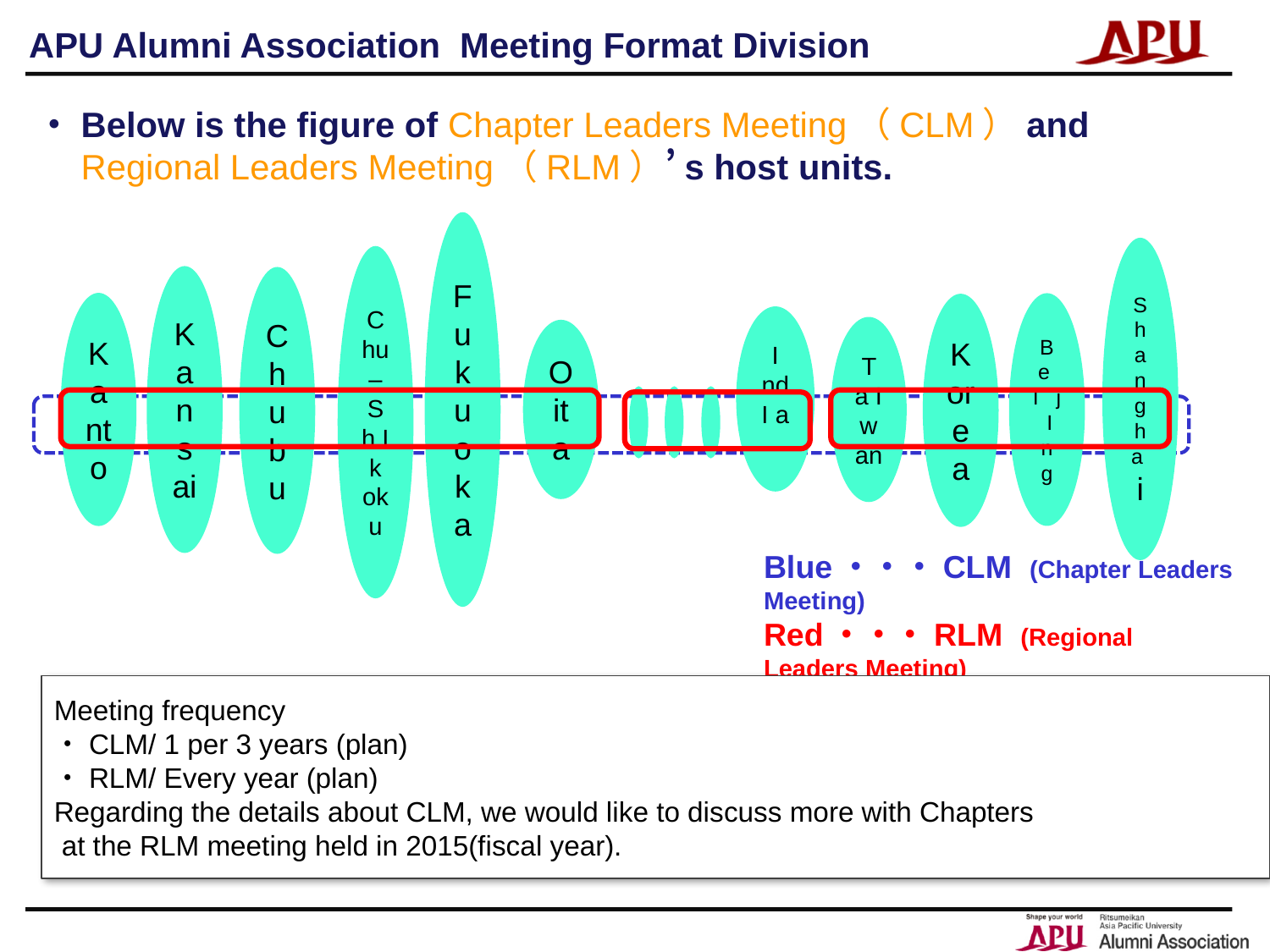

APU Alumni Association  Meeting Format Division

・Below is the figure of Chapter Leaders Meeting（CLM）and
　Regional Leaders Meeting（RLM）’s host units.

Chu –Sh I k oku
Fukuoka
S h a n g h a  i
I nd I a

Kanto
Kansai
Korea
Chubu
T a I wan
B e  I   j  I n g
Oita

Blue・・・CLM  (Chapter Leaders Meeting)
Red・・・RLM  (Regional Leaders Meeting)
Meeting frequency
・CLM/ 1 per 3 years (plan)
・RLM/ Every year (plan)
Regarding the details about CLM, we would like to discuss more with Chapters
 at the RLM meeting held in 2015(fiscal year).